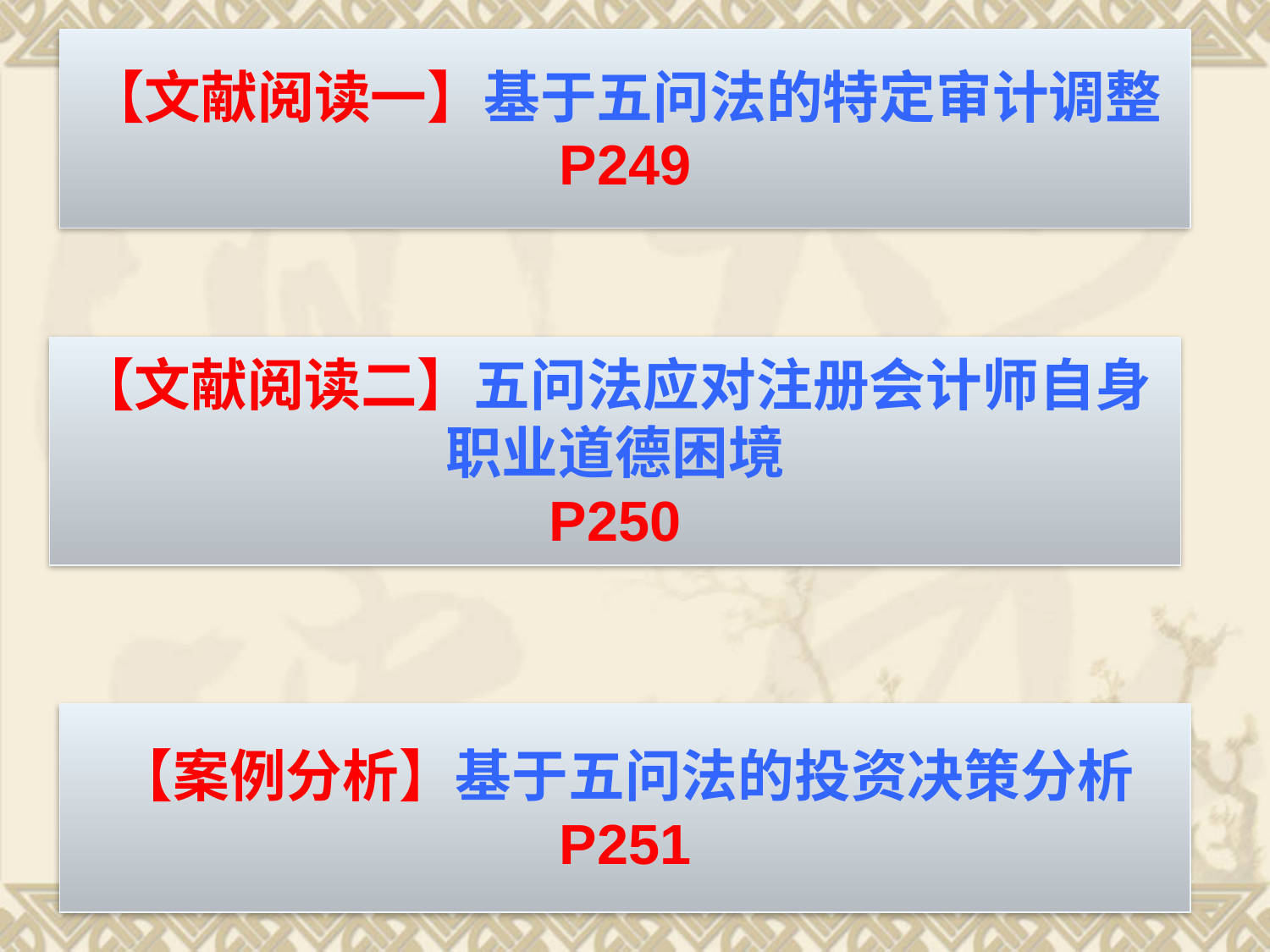

【文献阅读一】基于五问法的特定审计调整
P249
【文献阅读二】五问法应对注册会计师自身职业道德困境
P250
【案例分析】基于五问法的投资决策分析
P251